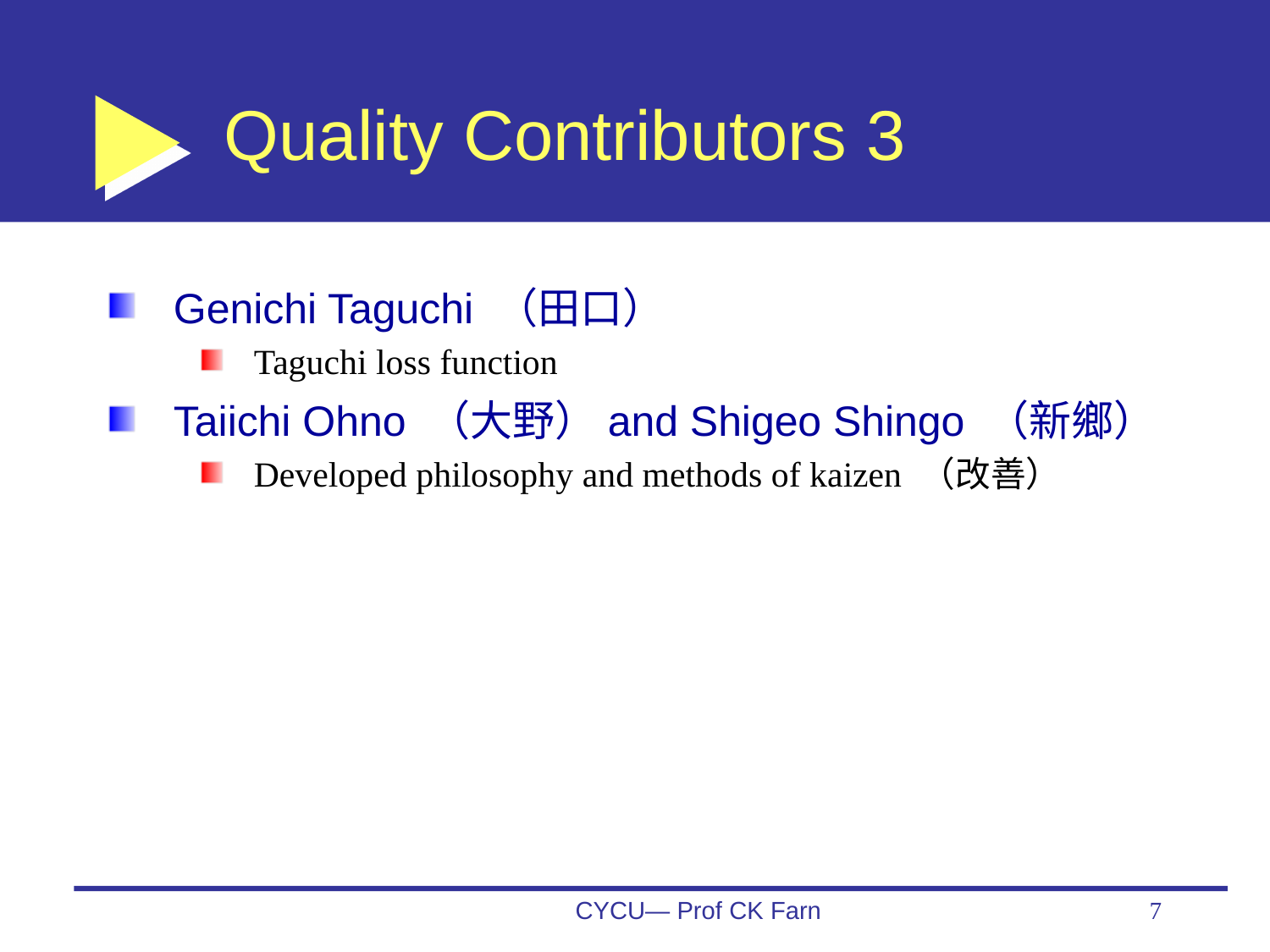

# Quality Contributors 3
Genichi Taguchi （田口）
Taguchi loss function
Taiichi Ohno （大野）and Shigeo Shingo （新鄉）
Developed philosophy and methods of kaizen （改善）
CYCU— Prof CK Farn
7